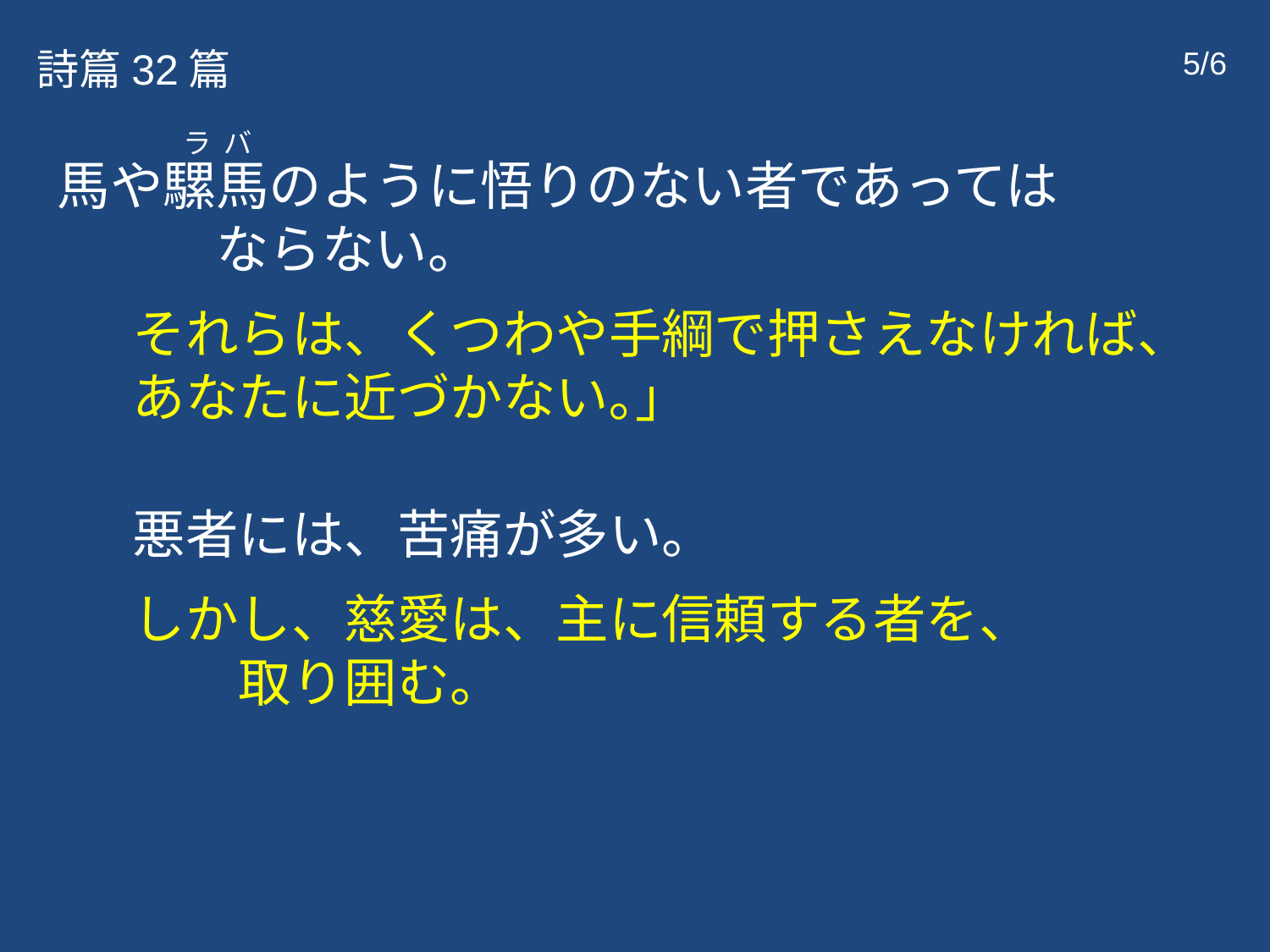

詩篇32篇
5/6
 ラ  バ
馬や騾馬のように悟りのない者であっては　　　　　　ならない。
それらは、くつわや手綱で押さえなければ、あなたに近づかない｡」
悪者には、苦痛が多い。
しかし、慈愛は、主に信頼する者を、　　　　　取り囲む。